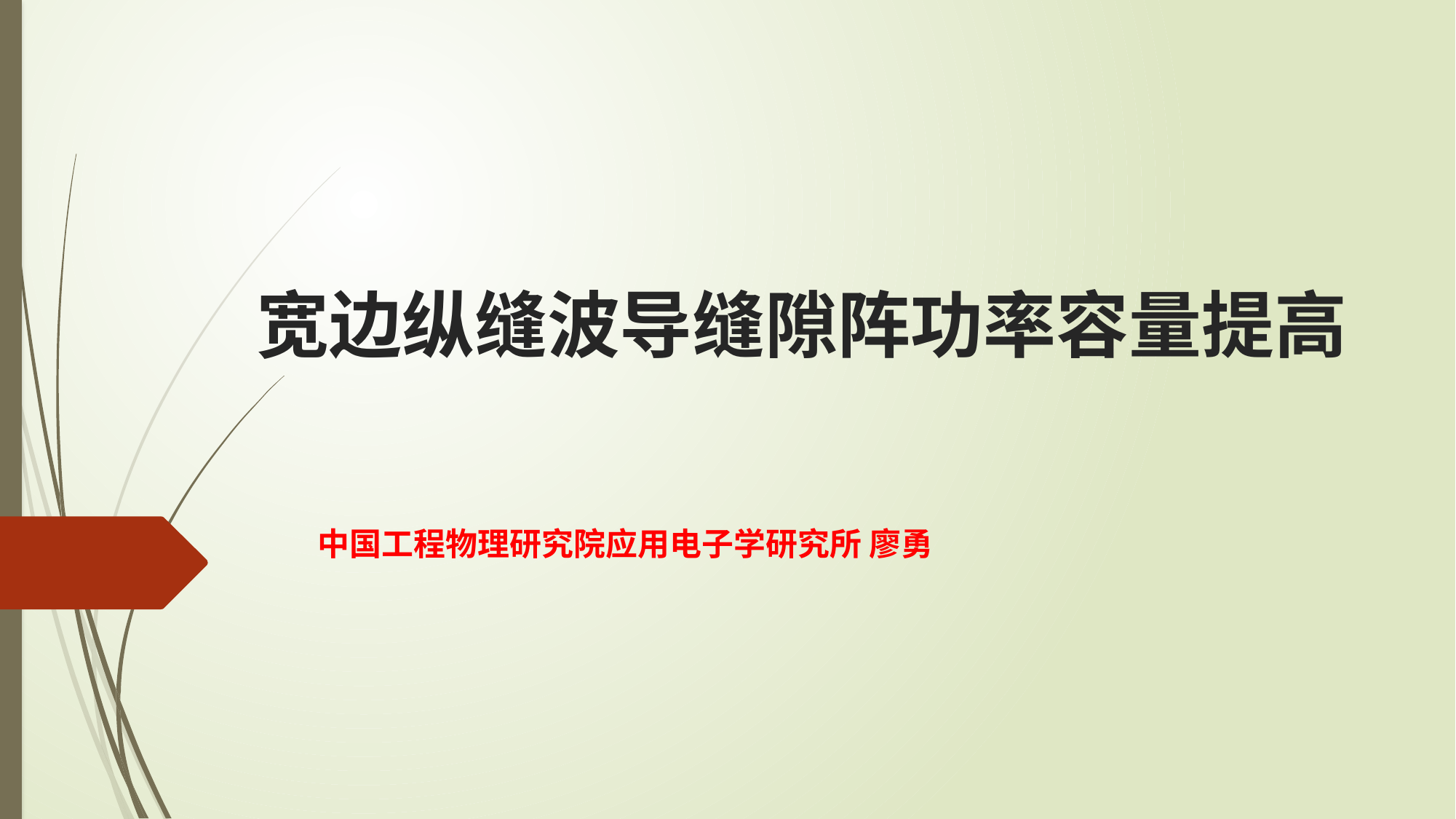

# 宽边纵缝波导缝隙阵功率容量提高

中国工程物理研究院应用电子学研究所 廖勇